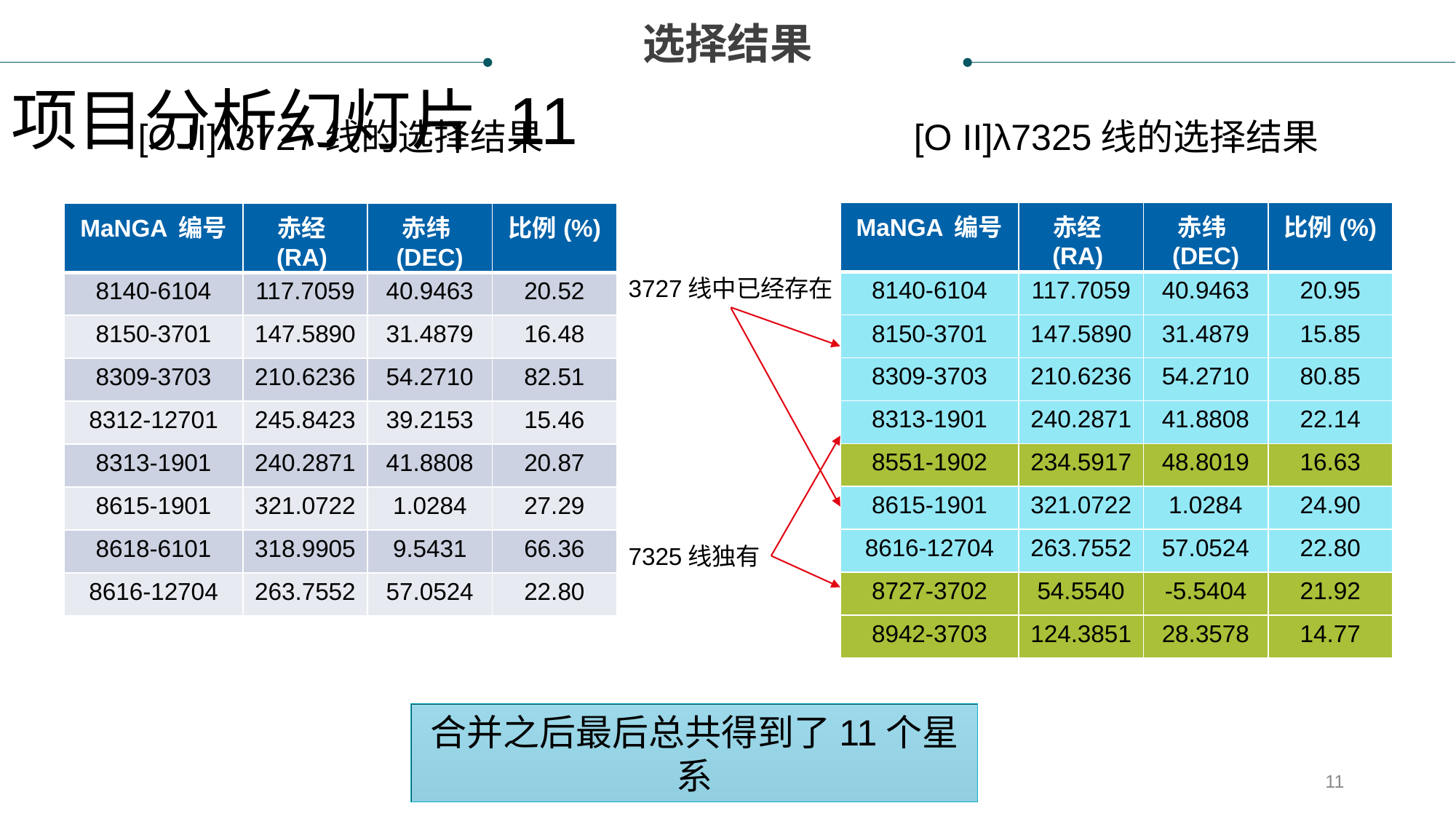

选择结果
项目分析幻灯片 11
[O II]λ7325线的选择结果
[O II]λ3727线的选择结果
| MaNGA 编号 | 赤经(RA) | 赤纬(DEC) | 比例(%) |
| --- | --- | --- | --- |
| 8140-6104 | 117.7059 | 40.9463 | 20.95 |
| 8150-3701 | 147.5890 | 31.4879 | 15.85 |
| 8309-3703 | 210.6236 | 54.2710 | 80.85 |
| 8313-1901 | 240.2871 | 41.8808 | 22.14 |
| 8551-1902 | 234.5917 | 48.8019 | 16.63 |
| 8615-1901 | 321.0722 | 1.0284 | 24.90 |
| 8616-12704 | 263.7552 | 57.0524 | 22.80 |
| 8727-3702 | 54.5540 | -5.5404 | 21.92 |
| 8942-3703 | 124.3851 | 28.3578 | 14.77 |
| MaNGA 编号 | 赤经(RA) | 赤纬(DEC) | 比例(%) |
| --- | --- | --- | --- |
| 8140-6104 | 117.7059 | 40.9463 | 20.52 |
| 8150-3701 | 147.5890 | 31.4879 | 16.48 |
| 8309-3703 | 210.6236 | 54.2710 | 82.51 |
| 8312-12701 | 245.8423 | 39.2153 | 15.46 |
| 8313-1901 | 240.2871 | 41.8808 | 20.87 |
| 8615-1901 | 321.0722 | 1.0284 | 27.29 |
| 8618-6101 | 318.9905 | 9.5431 | 66.36 |
| 8616-12704 | 263.7552 | 57.0524 | 22.80 |
3727线中已经存在
7325线独有
合并之后最后总共得到了11个星系
11